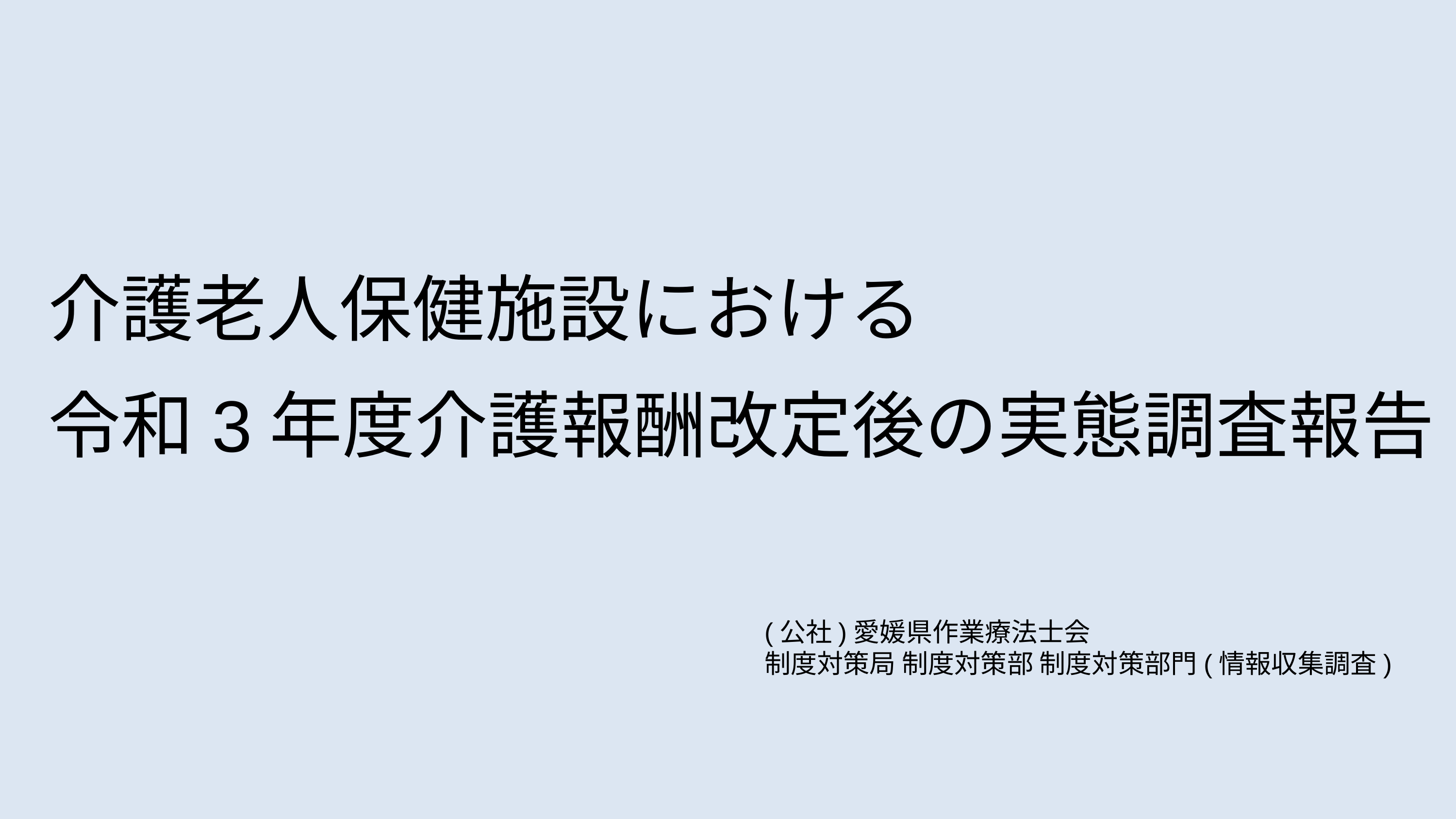

介護老人保健施設における
令和3年度介護報酬改定後の実態調査報告
(公社)愛媛県作業療法士会
制度対策局 制度対策部 制度対策部門(情報収集調査)